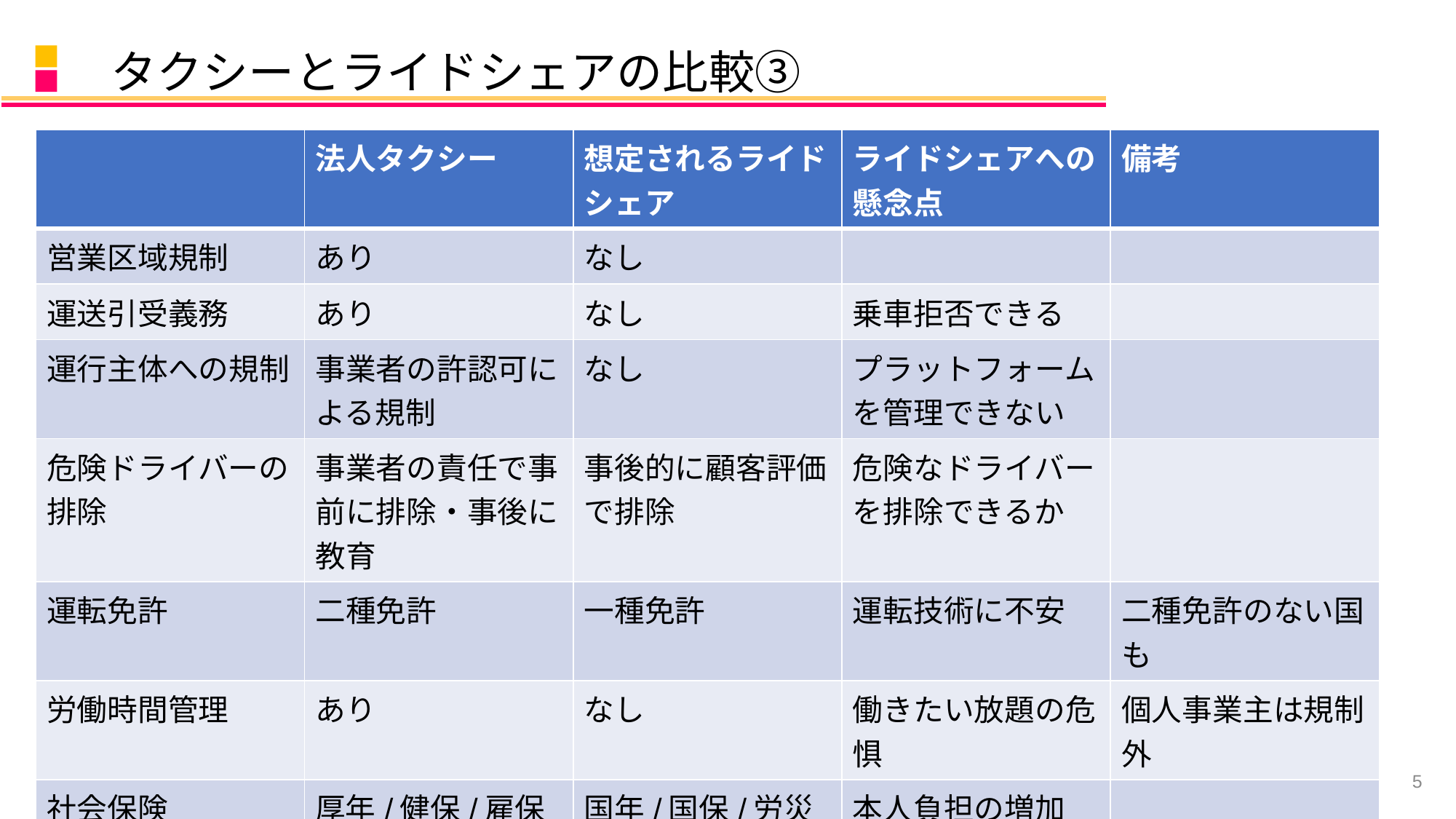

# タクシーとライドシェアの比較③

|  | 法人タクシー | 想定されるライドシェア | ライドシェアへの懸念点 | 備考 |
| --- | --- | --- | --- | --- |
| 営業区域規制 | あり | なし |  |  |
| 運送引受義務 | あり | なし | 乗車拒否できる |  |
| 運行主体への規制 | 事業者の許認可による規制 | なし | プラットフォームを管理できない |  |
| 危険ドライバーの排除 | 事業者の責任で事前に排除・事後に教育 | 事後的に顧客評価で排除 | 危険なドライバーを排除できるか |  |
| 運転免許 | 二種免許 | 一種免許 | 運転技術に不安 | 二種免許のない国も |
| 労働時間管理 | あり | なし | 働きたい放題の危惧 | 個人事業主は規制外 |
| 社会保険 | 厚年/健保/雇保を半額、労災を全額事業者が負担 | 国年/国保/労災を本人が全額負担 | 本人負担の増加 国の社会保障制度への影響 |  |
5